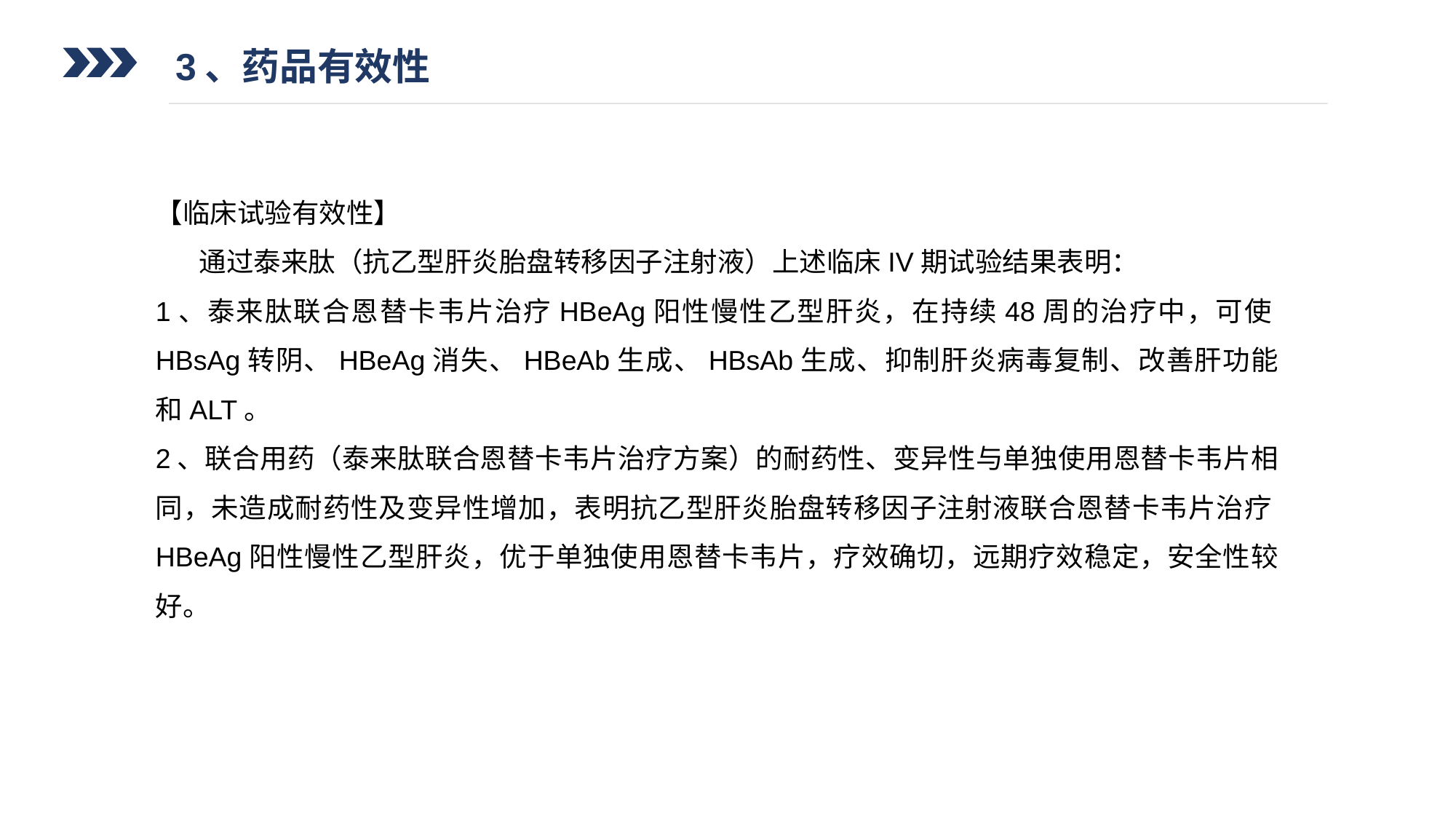

3、药品有效性
【临床试验有效性】
      通过泰来肽（抗乙型肝炎胎盘转移因子注射液）上述临床IV期试验结果表明：
1、泰来肽联合恩替卡韦片治疗HBeAg阳性慢性乙型肝炎，在持续48周的治疗中，可使HBsAg转阴、HBeAg消失、HBeAb生成、HBsAb生成、抑制肝炎病毒复制、改善肝功能和ALT。
2、联合用药（泰来肽联合恩替卡韦片治疗方案）的耐药性、变异性与单独使用恩替卡韦片相同，未造成耐药性及变异性增加，表明抗乙型肝炎胎盘转移因子注射液联合恩替卡韦片治疗HBeAg阳性慢性乙型肝炎，优于单独使用恩替卡韦片，疗效确切，远期疗效稳定，安全性较好。